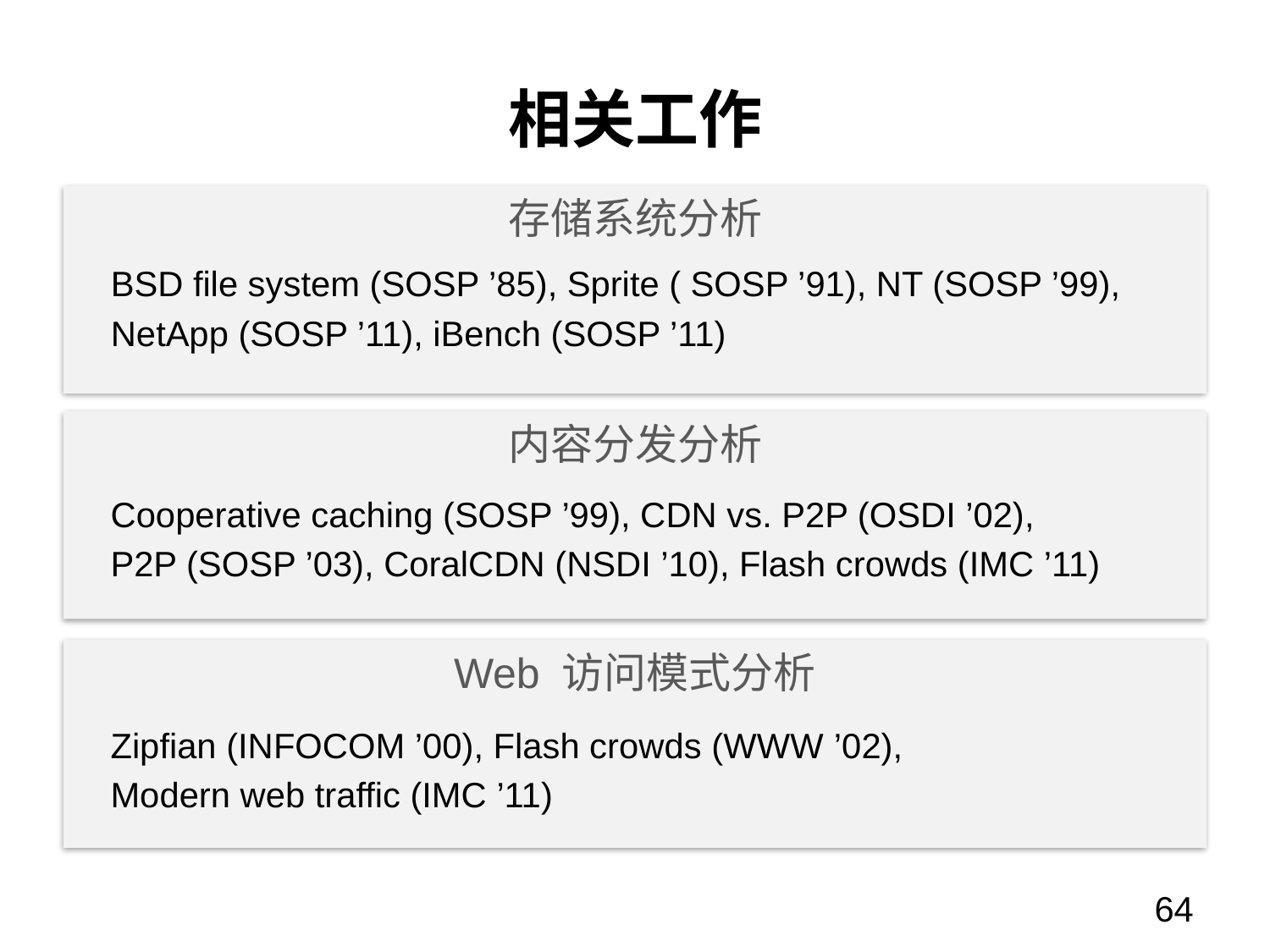

# 相关工作
存储系统分析
BSD file system (SOSP ’85), Sprite ( SOSP ’91), NT (SOSP ’99),
NetApp (SOSP ’11), iBench (SOSP ’11)
内容分发分析
Cooperative caching (SOSP ’99), CDN vs. P2P (OSDI ’02),
P2P (SOSP ’03), CoralCDN (NSDI ’10), Flash crowds (IMC ’11)
Web 访问模式分析
Zipfian (INFOCOM ’00), Flash crowds (WWW ’02),
Modern web traffic (IMC ’11)
64